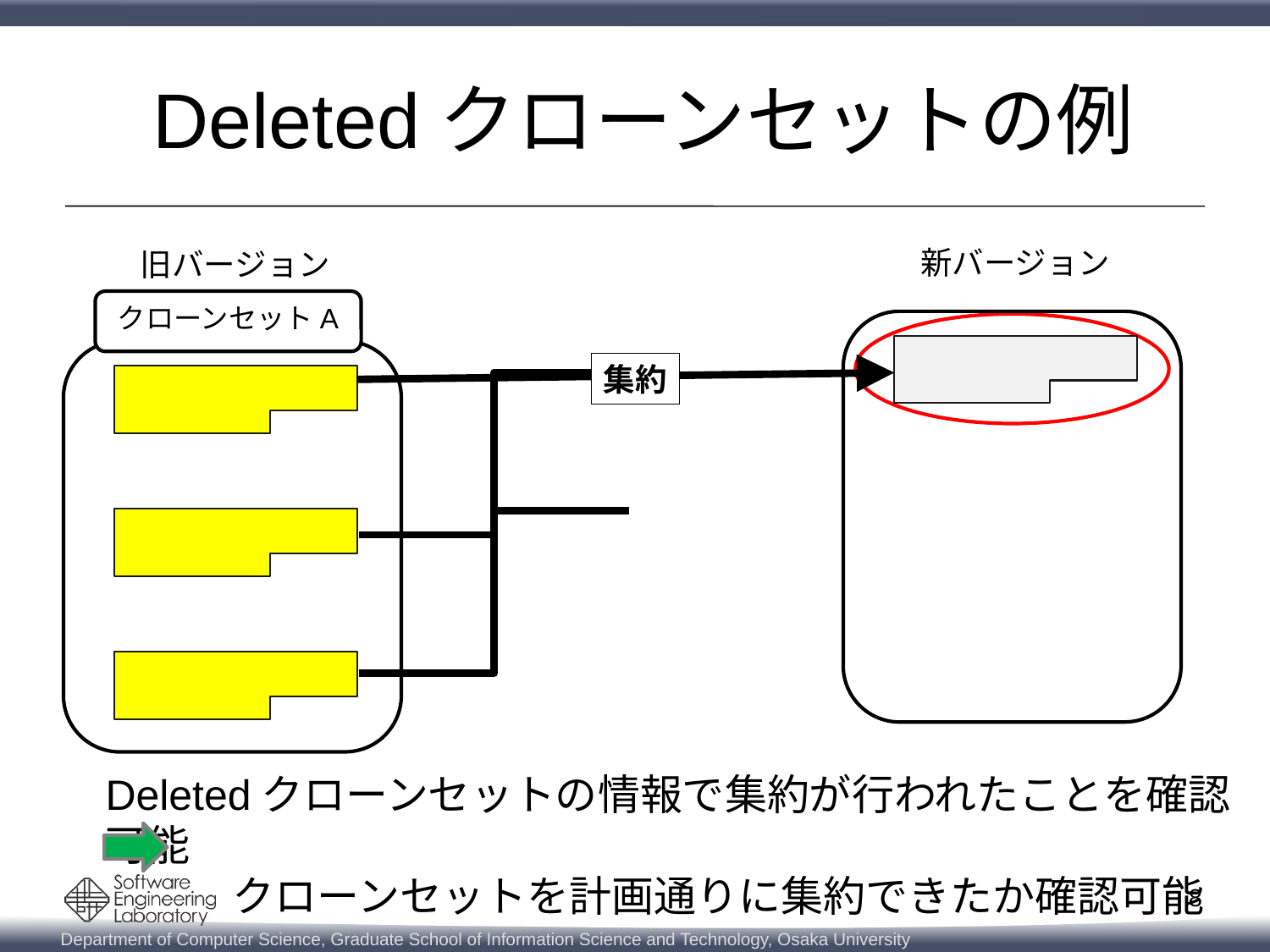

# Deletedクローンセットの例

新バージョン
旧バージョン

クローンセットA

集約

Deletedクローンセットの情報で集約が行われたことを確認可能
　　　クローンセットを計画通りに集約できたか確認可能

8